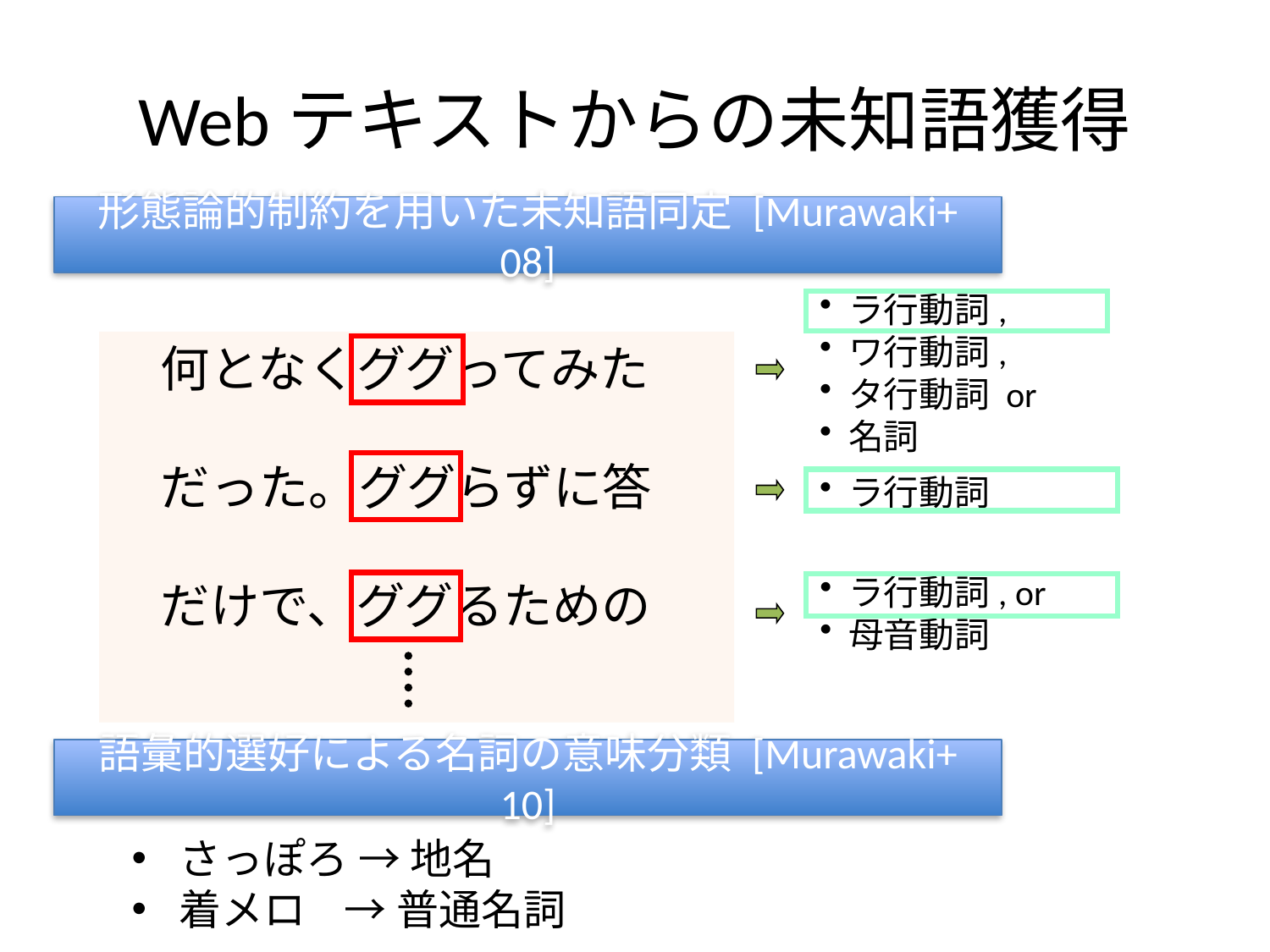

# Webテキストからの未知語獲得
形態論的制約を用いた未知語同定 [Murawaki+ 08]
 ラ行動詞,
 ワ行動詞,
 タ行動詞 or
 名詞

　何となくググってみた

　だった。ググらずに答

　だけで、ググるための

 ラ行動詞

 ラ行動詞, or
 母音動詞

語彙的選好による名詞の意味分類 [Murawaki+ 10]
さっぽろ → 地名
着メロ    → 普通名詞